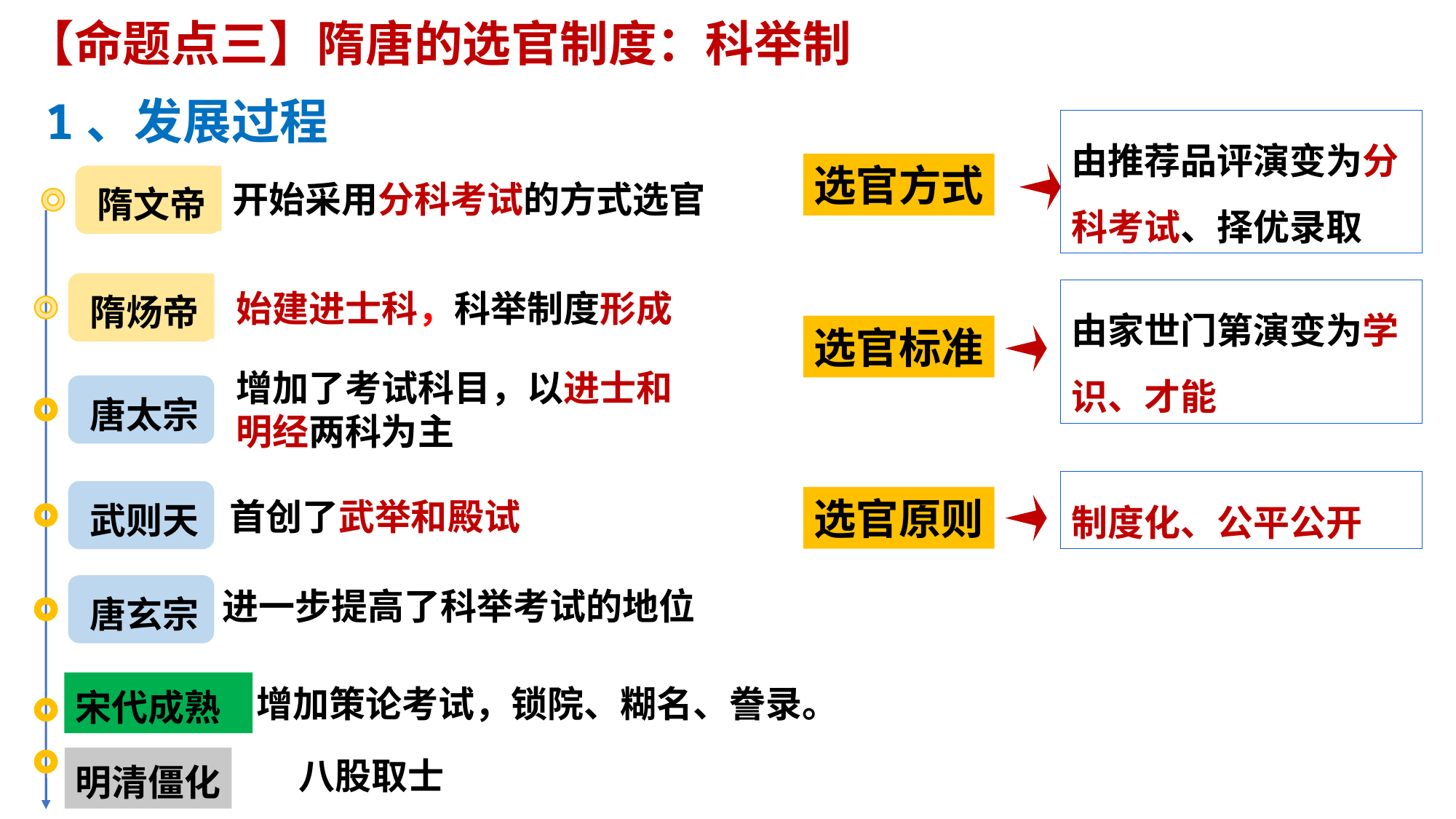

【命题点三】隋唐的选官制度：科举制
1、发展过程
由推荐品评演变为分科考试、择优录取
选官方式

隋文帝
开始采用分科考试的方式选官

隋炀帝
始建进士科，科举制度形成

由家世门第演变为学识、才能
选官标准

增加了考试科目，以进士和明经两科为主

唐太宗

制度化、公平公开

武则天
首创了武举和殿试

选官原则

唐玄宗
进一步提高了科举考试的地位

宋代成熟
增加策论考试，锁院、糊名、誊录。

明清僵化
八股取士